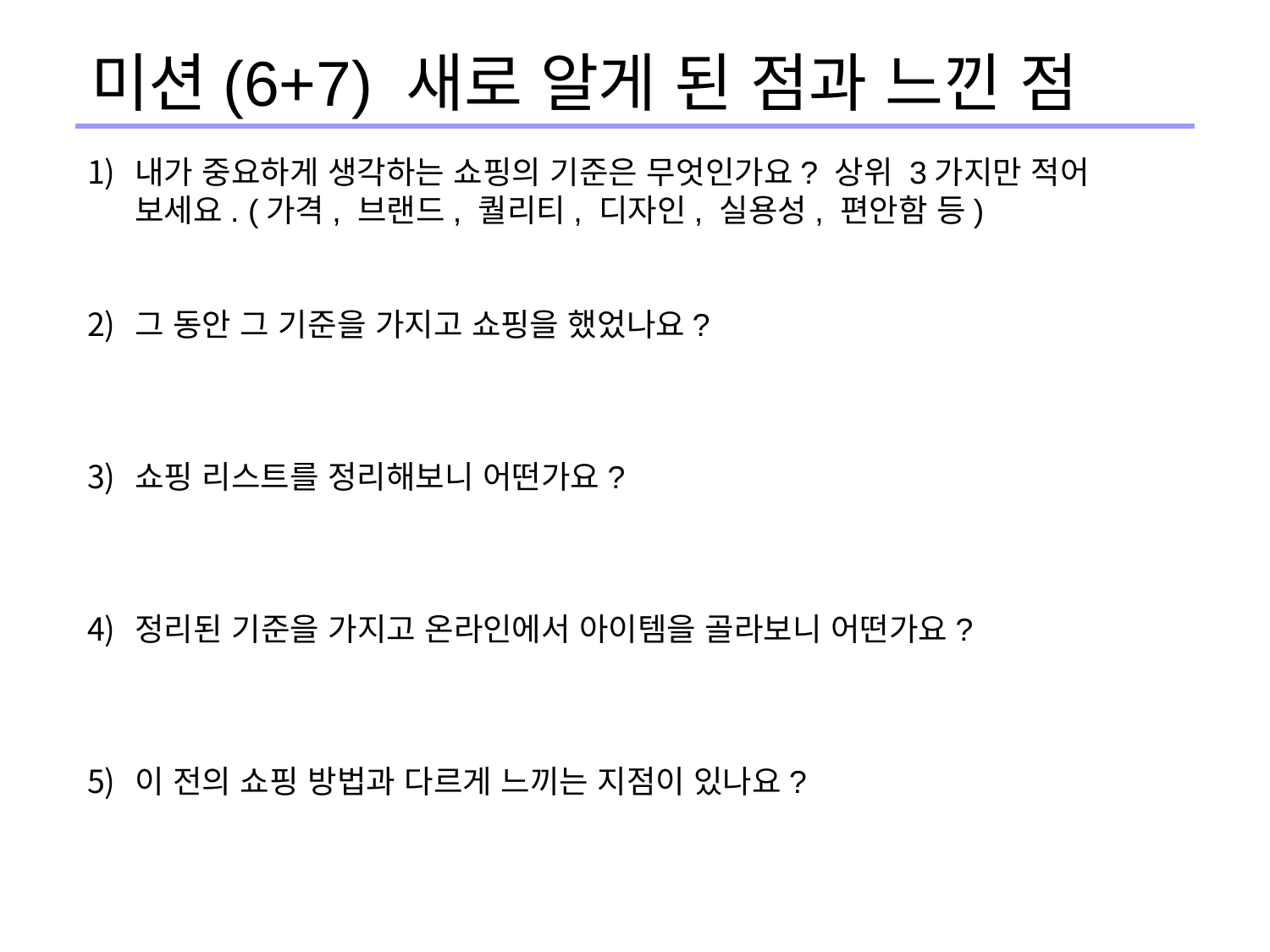

미션(6+7) 새로 알게 된 점과 느낀 점
내가 중요하게 생각하는 쇼핑의 기준은 무엇인가요? 상위 3가지만 적어 보세요. (가격, 브랜드, 퀄리티, 디자인, 실용성, 편안함 등)

그 동안 그 기준을 가지고 쇼핑을 했었나요?

쇼핑 리스트를 정리해보니 어떤가요?

정리된 기준을 가지고 온라인에서 아이템을 골라보니 어떤가요?

이 전의 쇼핑 방법과 다르게 느끼는 지점이 있나요?